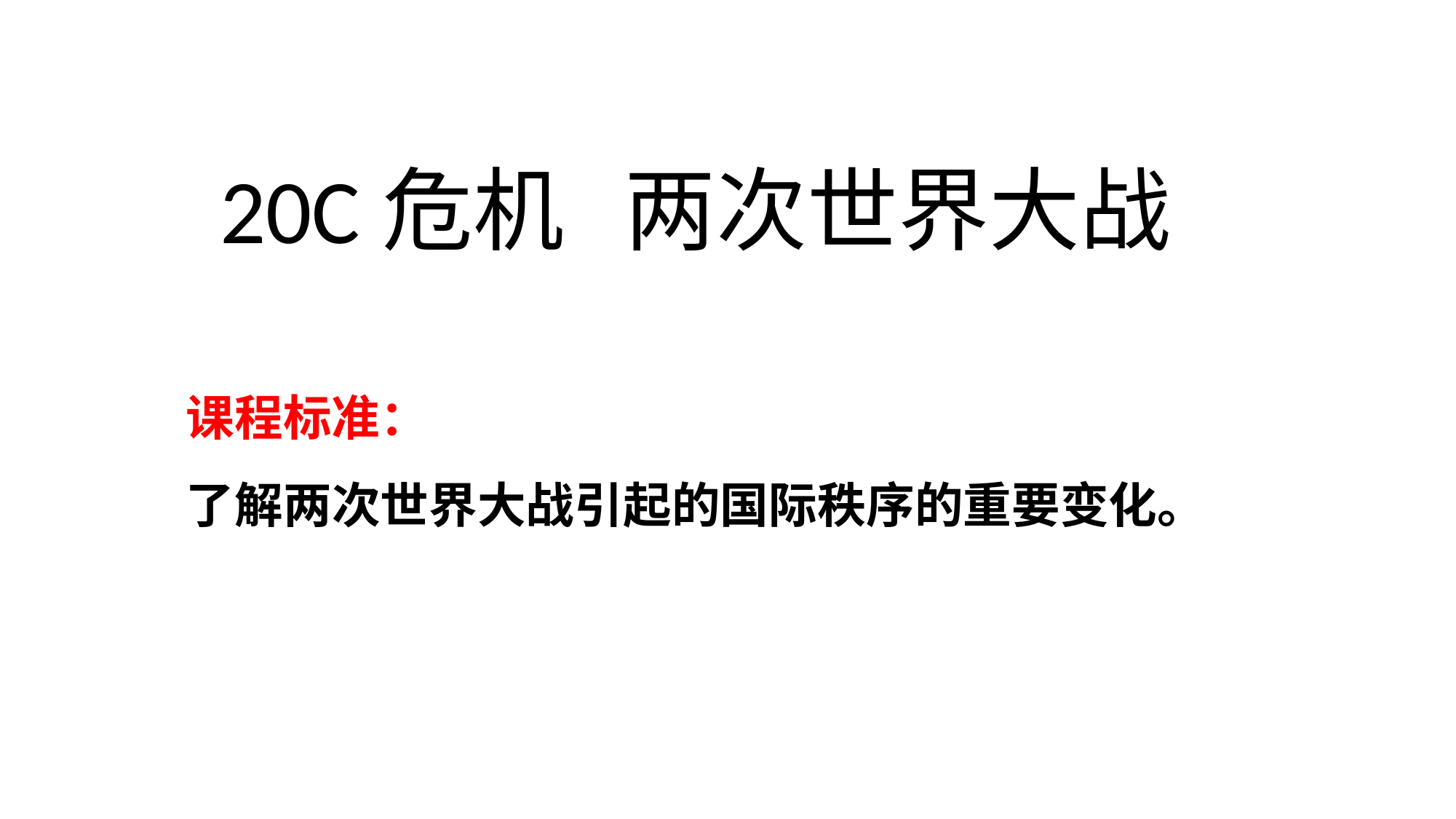

# 20C危机   两次世界大战
课程标准：
了解两次世界大战引起的国际秩序的重要变化。